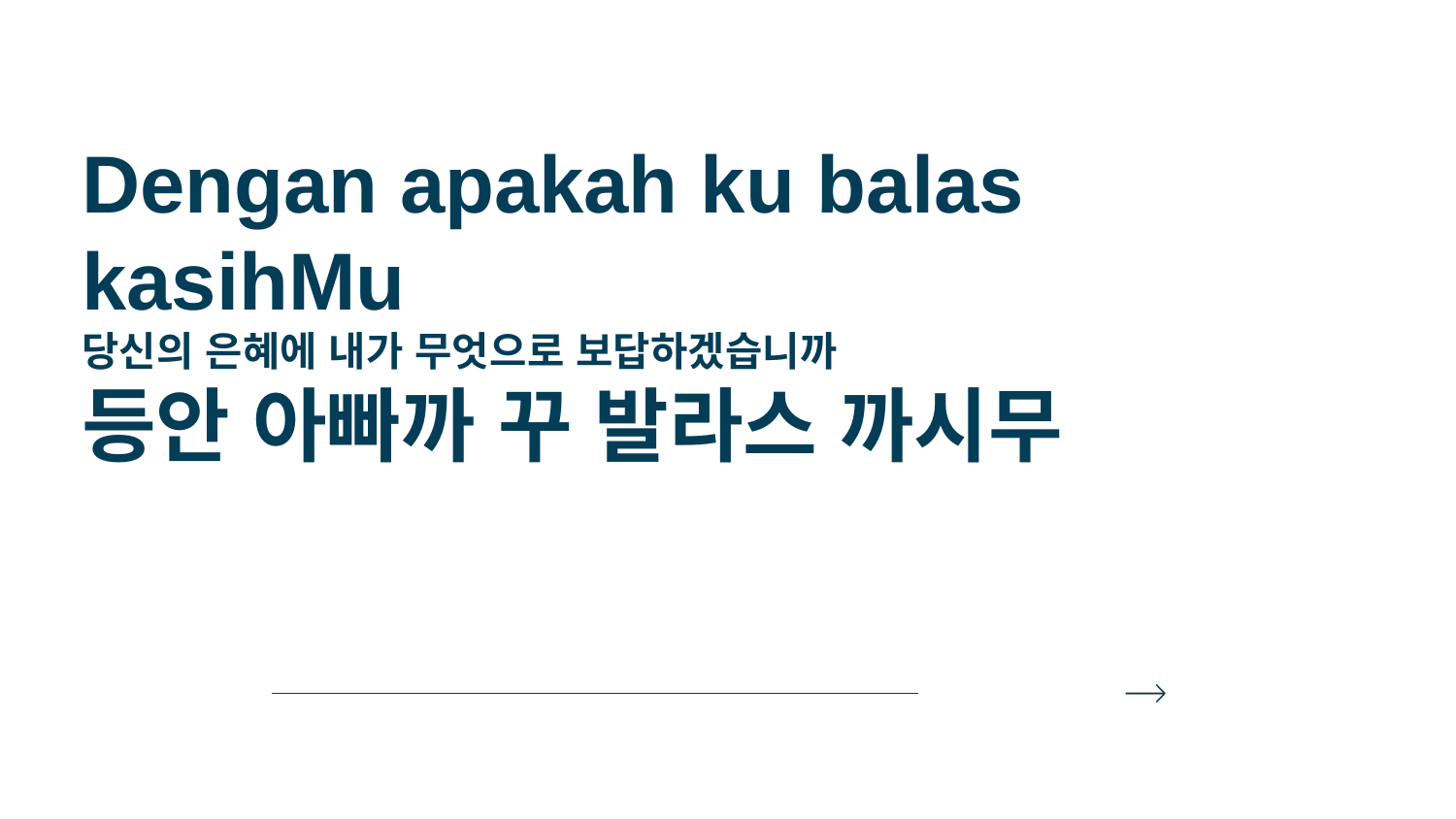

Dengan apakah ku balas kasihMu
당신의 은혜에 내가 무엇으로 보답하겠습니까
등안 아빠까 꾸 발라스 까시무